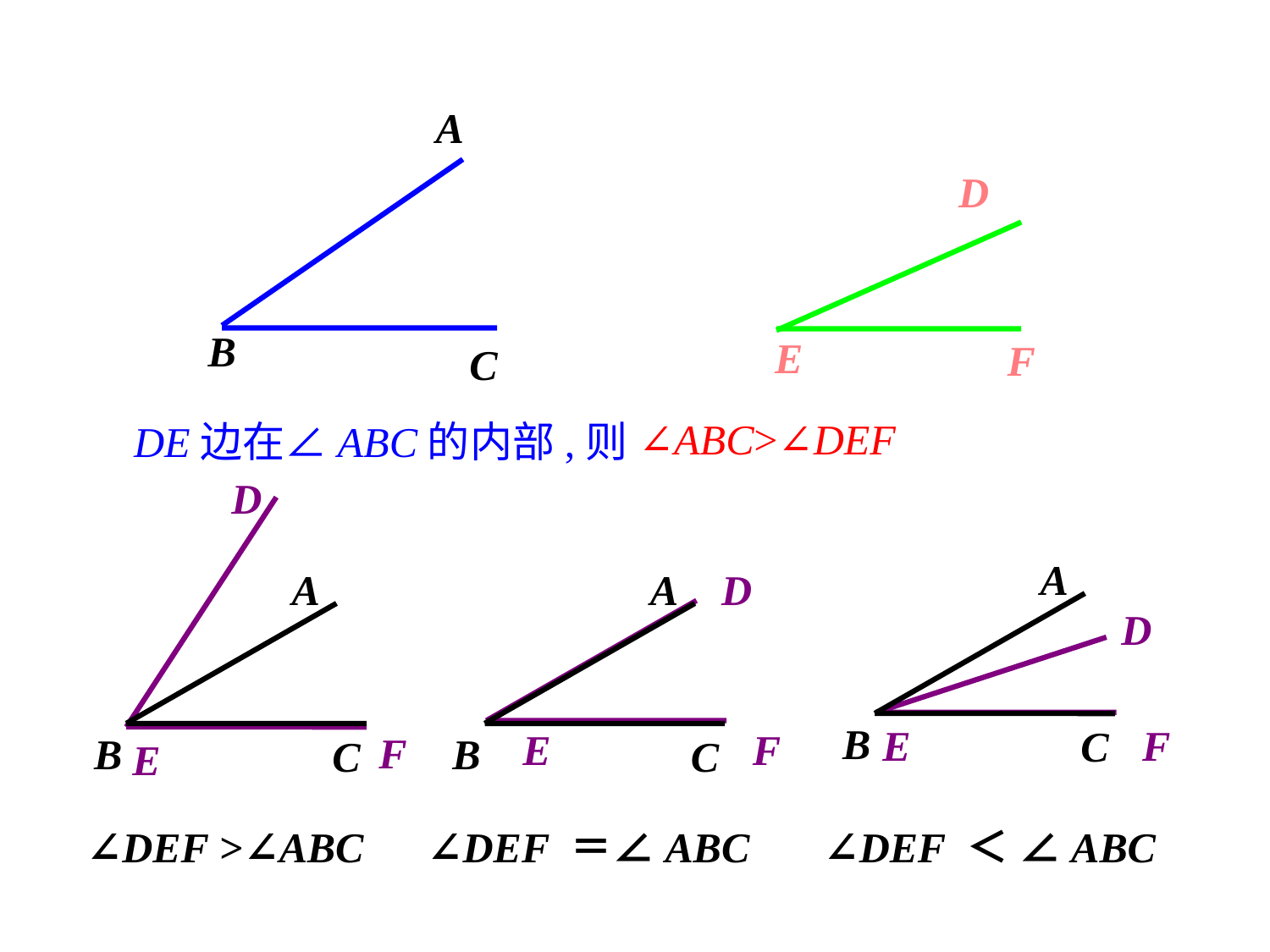

A

B

C
D

E
F

∠ABC>∠DEF
DE边在∠ABC的内部,则
D

A

B

C
A
A

B

C
D

E
F

D

E

F

F
B

C
E

∠DEF >∠ABC      ∠DEF ＝∠ABC       ∠DEF ＜ ∠ABC